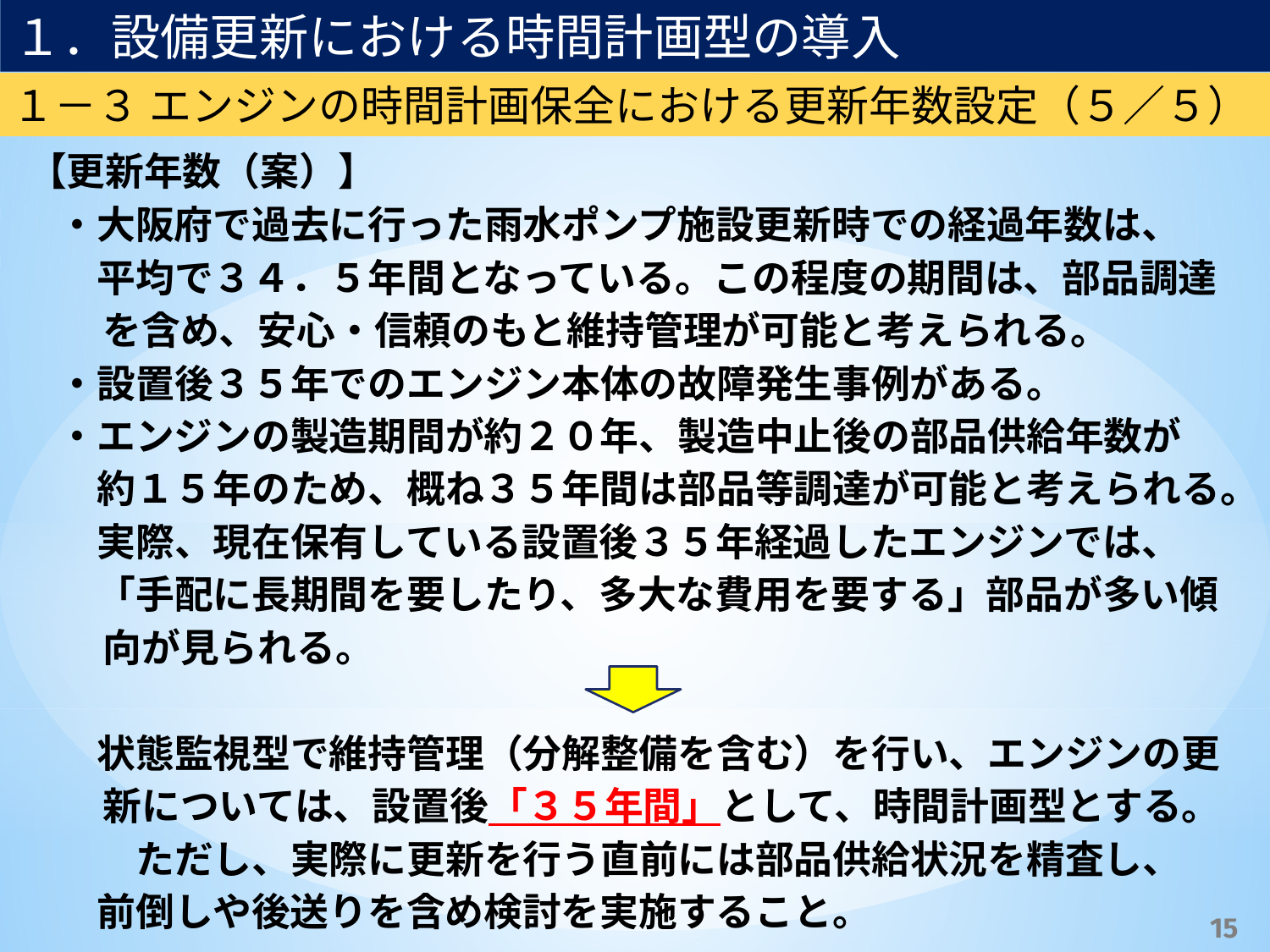

１．設備更新における時間計画型の導入
１－３ エンジンの時間計画保全における更新年数設定（５／５）
【更新年数（案）】
・大阪府で過去に行った雨水ポンプ施設更新時での経過年数は、
　平均で３４．５年間となっている。この程度の期間は、部品調達を含め、安心・信頼のもと維持管理が可能と考えられる。
・設置後３５年でのエンジン本体の故障発生事例がある。
・エンジンの製造期間が約２０年、製造中止後の部品供給年数が
　約１５年のため、概ね３５年間は部品等調達が可能と考えられる。
　実際、現在保有している設置後３５年経過したエンジンでは、
　「手配に長期間を要したり、多大な費用を要する」部品が多い傾向が見られる。

　状態監視型で維持管理（分解整備を含む）を行い、エンジンの更新については、設置後「３５年間」として、時間計画型とする。
　　ただし、実際に更新を行う直前には部品供給状況を精査し、
　前倒しや後送りを含め検討を実施すること。

15